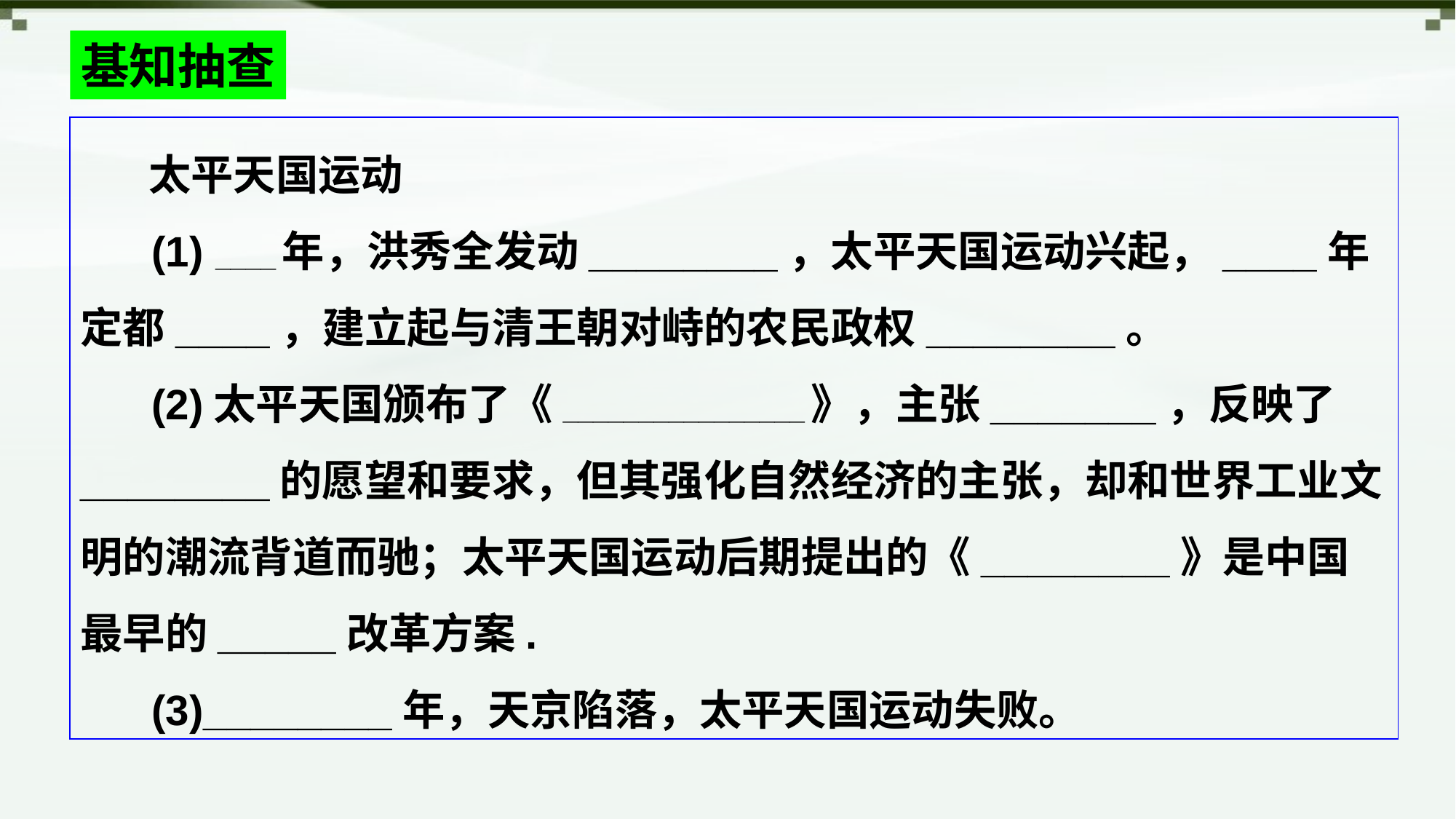

基知抽查
      太平天国运动
      (1) ____年，洪秀全发动________，太平天国运动兴起，____年定都____，建立起与清王朝对峙的农民政权________。
      (2)太平天国颁布了《________________》，主张_______，反映了________的愿望和要求，但其强化自然经济的主张，却和世界工业文明的潮流背道而驰；太平天国运动后期提出的《________》是中国最早的_____改革方案.
      (3)________年，天京陷落，太平天国运动失败。